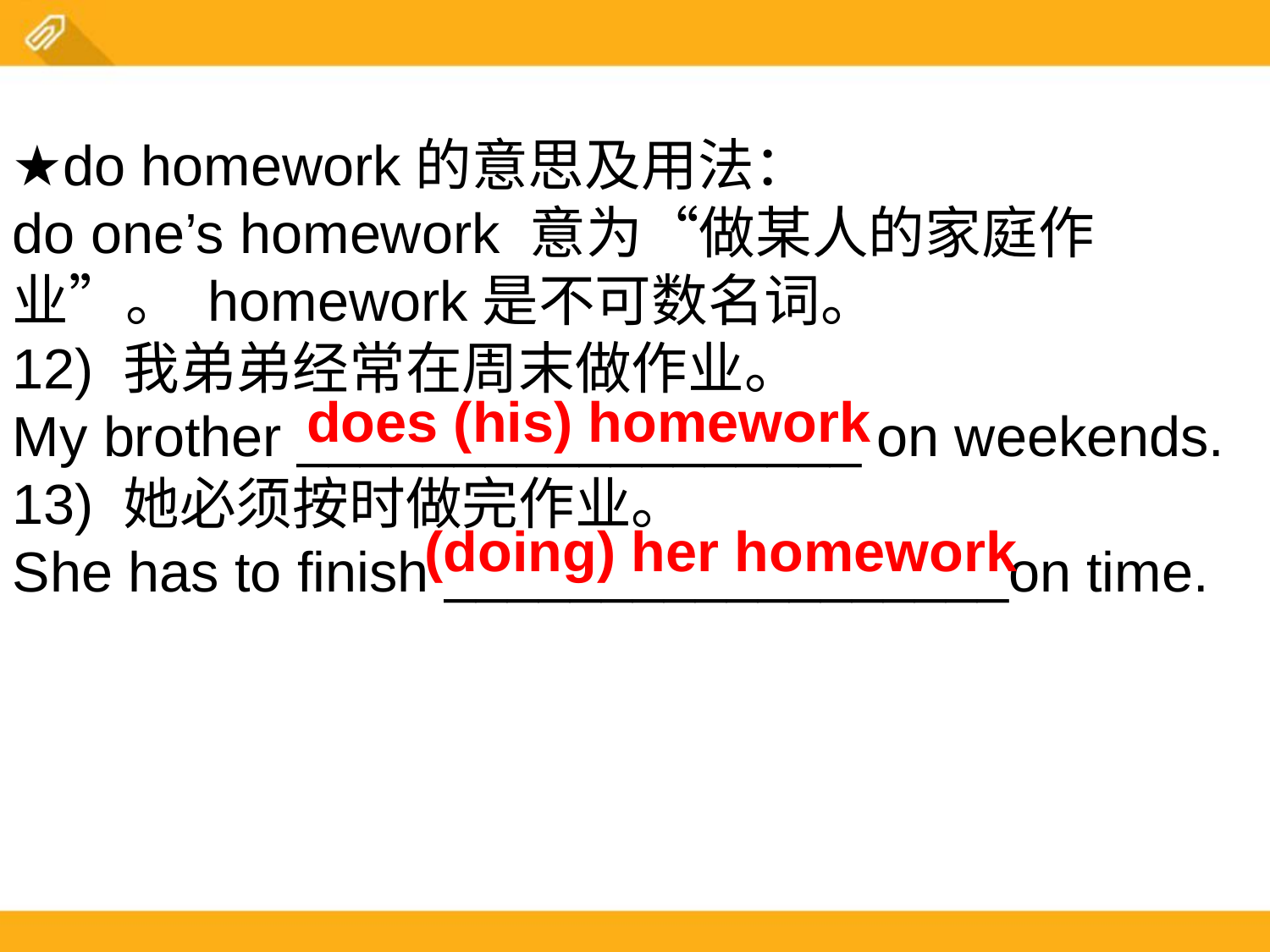

★do homework的意思及用法：
do one’s homework 意为“做某人的家庭作业”。 homework是不可数名词。
12) 我弟弟经常在周末做作业。
My brother __________________ on weekends.
13) 她必须按时做完作业。
She has to finish __________________on time.
does (his) homework
(doing) her homework